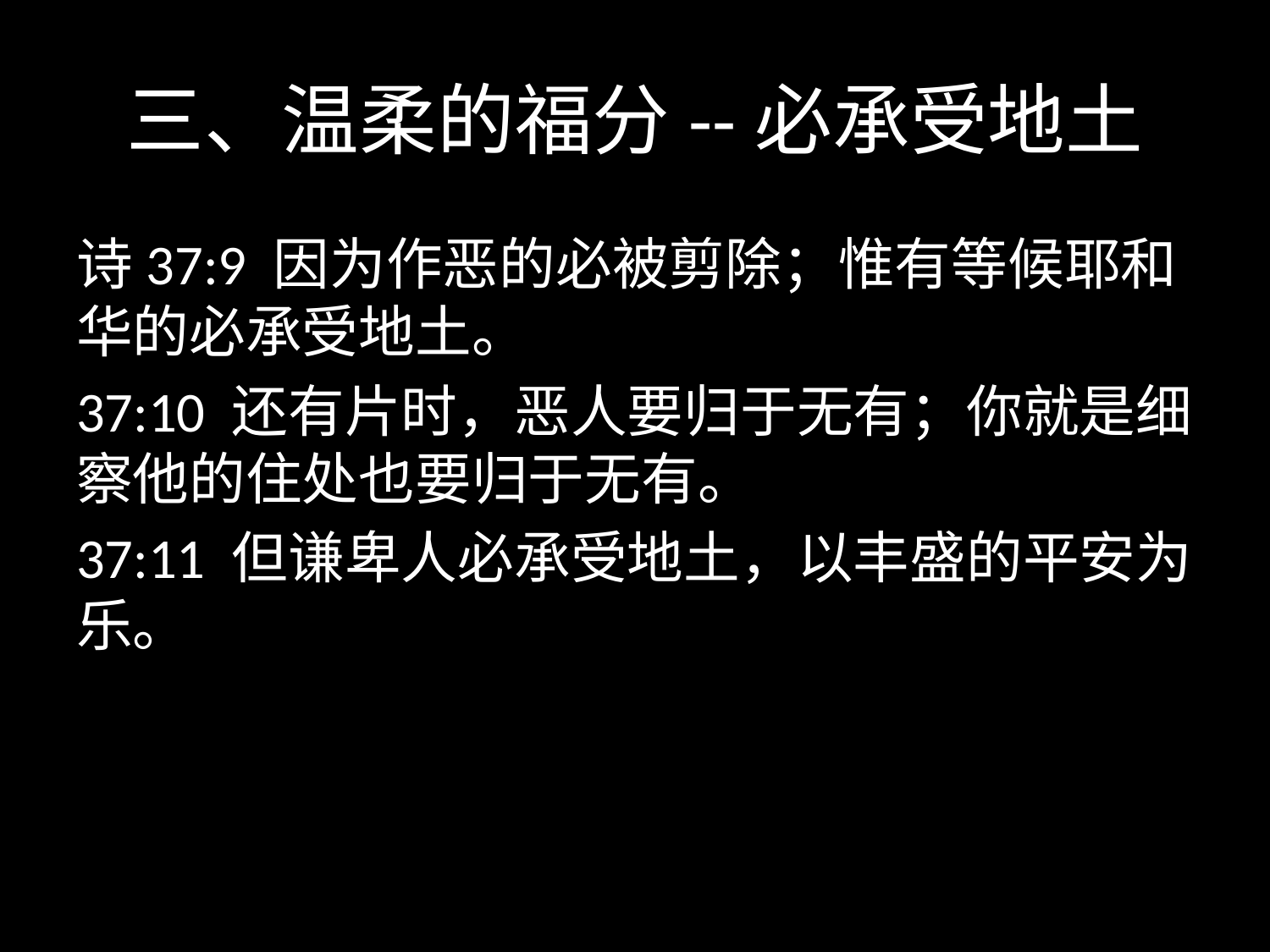

# 三、温柔的福分--必承受地土
诗37:9 因为作恶的必被剪除；惟有等候耶和华的必承受地土。
37:10 还有片时，恶人要归于无有；你就是细察他的住处也要归于无有。
37:11 但谦卑人必承受地土，以丰盛的平安为乐。